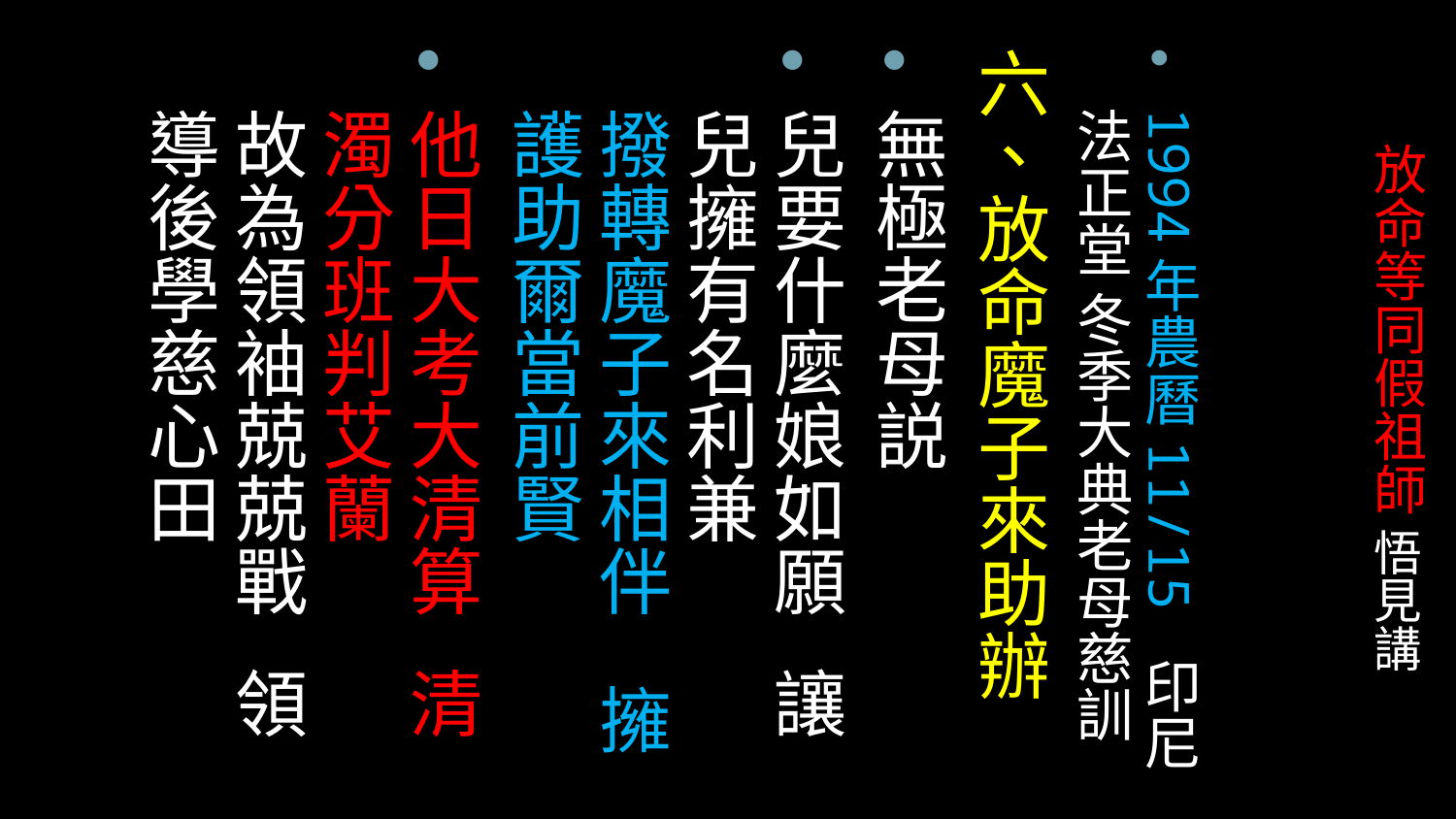

# 放命等同假祖師 悟見講
1994年農曆11/15 印尼法正堂 冬季大典老母慈訓
六、放命魔子來助辦
無極老母説
兒要什麼娘如願   讓兒擁有名利兼
撥轉魔子來相伴    擁護助爾當前賢
他日大考大清算   清濁分班判艾蘭
故為領袖兢兢戰   領導後學慈心田